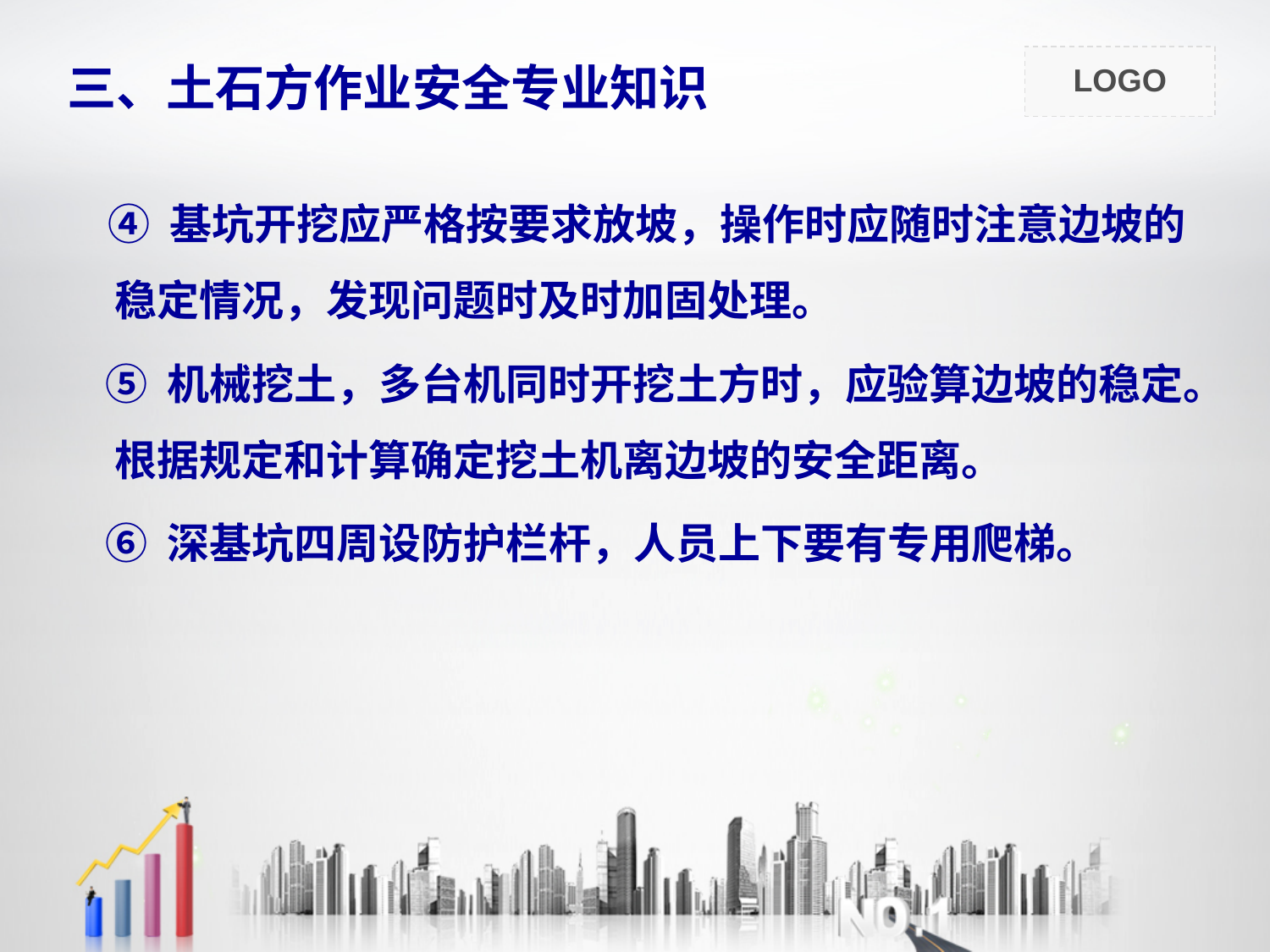

# 三、土石方作业安全专业知识
     ④ 基坑开挖应严格按要求放坡，操作时应随时注意边坡的稳定情况，发现问题时及时加固处理。
    ⑤ 机械挖土，多台机同时开挖土方时，应验算边坡的稳定。根据规定和计算确定挖土机离边坡的安全距离。
    ⑥ 深基坑四周设防护栏杆，人员上下要有专用爬梯。

21